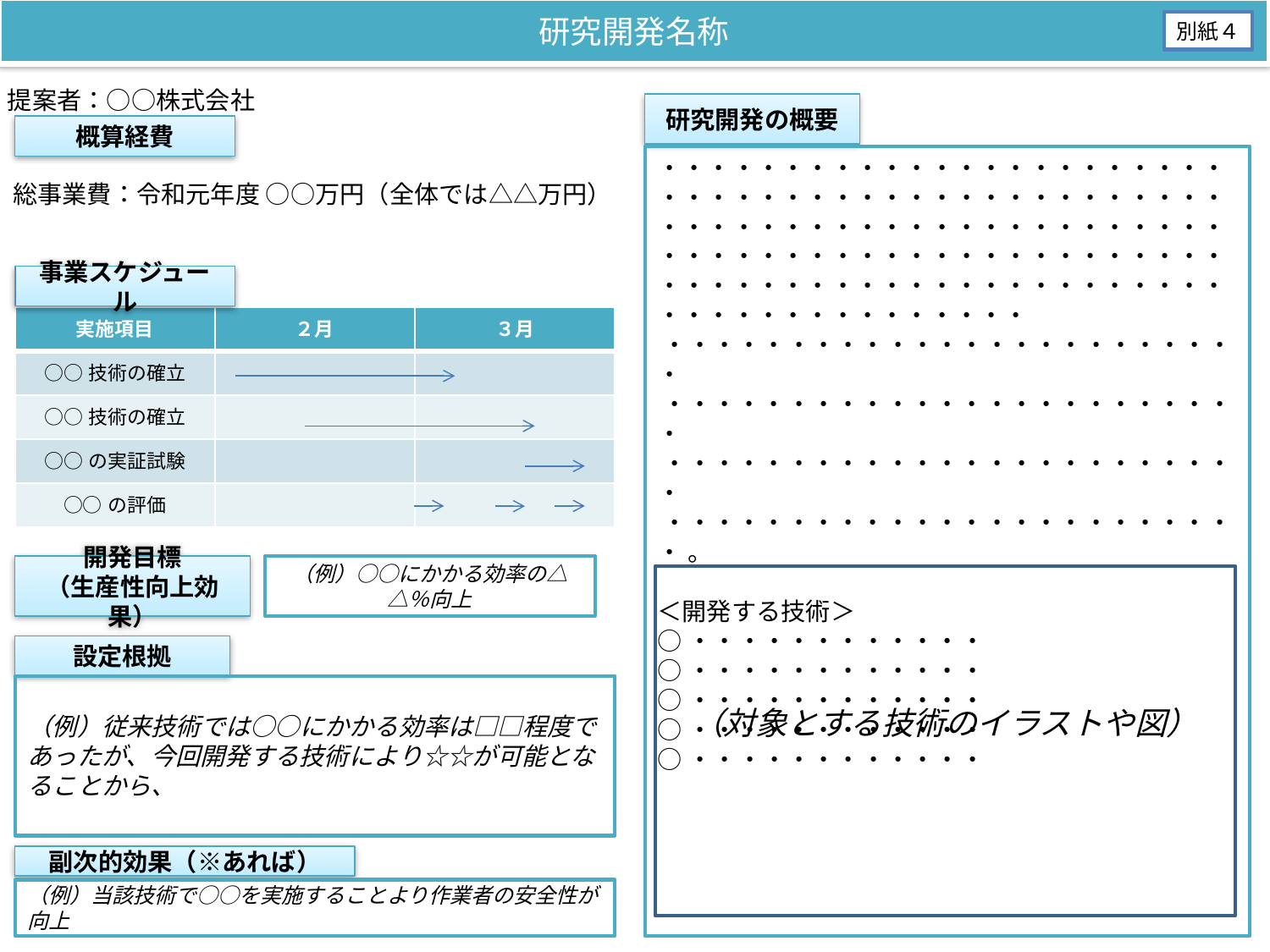

研究開発名称
別紙４

○研究開発名称について
提案書と同じタイトルを記載ください。

○提案者について
共同提案者は記載不要です。

○概算経費について
補助金額ではなく、事業費総額を記述してください。なお、募集要領にありますように、事業費は5百万円～１億5千万円程度である必要があります。

○事業スケジュールについて
行は適宜追加下さい。
今回公募する事業はあくまで令和元年度分ですが、令和２年度以降に関連技術の開発を予定しており、それらの成果を含めて先進的な技術の確立を見込む場合」には、平成31年度以降のスケジュールも参考情報として記載頂いても構いません。
　２０１９年度のみのスケジュールの記載でも構いません。（その場合には、「２０２０年度以降に関連技術の開発は予定されていない」という前提で選定を行います。）

○開発目標、設定根拠について
生産性向上に関する目標及びその根拠を可能な限り定量的に記載願います。定性的な場合も、目標は明確なものを設定願います。【提案書との対応：開発目標及び設定根拠】

○副次的効果について
当該事業による安全性向上以外の効用（環境への影響低下、造船技能者の安全性向上）について、あれば記載下さい。【提案書との対応：社会的ニーズとの合致】

○研究開発の概要について
５行程度で研究開発の概要について記載下さい。【提案書との対応：研究開発の概要】
また、＜開発する技術＞部分にはコアとなる技術・解析手法等を箇条書きで記載下さい。

２０２０年度以降にも関連技術を開発し、それらを含めて先進的な技術の確立を見込む場合には、参考として全体の事業費を記述頂いても構いません。
別紙４
提案者：○○株式会社
研究開発の概要
概算経費
・・・・・・・・・・・・・・・・・・・・・・・・・・・・・・・・・・・・・・・・・・・・・・・・・・・・・・・・・・・・・・・・・・・・・・・・・・・・・・・・・・・・・・・・・・・・・・・・・・・・・・・・・・・・・・・・・・・・・・・・・・・・・・・・・・ ・・・・・・・・・・・・・・・・・・・・・・・・ ・・・・・・・・・・・・・・・・・・・・・・・・ ・・・・・・・・・・・・・・・・・・・・・・・・ ・・・・・・・・・・・・・・・・・・・・・・・・ 。

＜開発する技術＞
○・・・・・・・・・・・・
○・・・・・・・・・・・・
○・・・・・・・・・・・・
○・・・・・・・・・・・・
○・・・・・・・・・・・・
２０２０年度以降にも関連技術を開発し、それらを含めて先進的な技術の確立を見込む場合には、参考として平成31年度以降も含めた全体の事業スケジュールを記述頂いても構いません。
総事業費：令和元年度 ○○万円（全体では△△万円）
事業スケジュール
| 実施項目 | ２月 | ３月 |
| --- | --- | --- |
| ○○技術の確立 |  |  |
| ○○技術の確立 |  |  |
| ○○の実証試験 |  |  |
| ○○の評価 |  |  |
開発目標
（生産性向上効果）
（例）○○にかかる効率の△△％向上
（対象とする技術のイラストや図）

設定根拠
（例）従来技術では○○にかかる効率は□□程度であったが、今回開発する技術により☆☆が可能となることから、
副次的効果（※あれば）
（例）当該技術で○○を実施することより作業者の安全性が向上